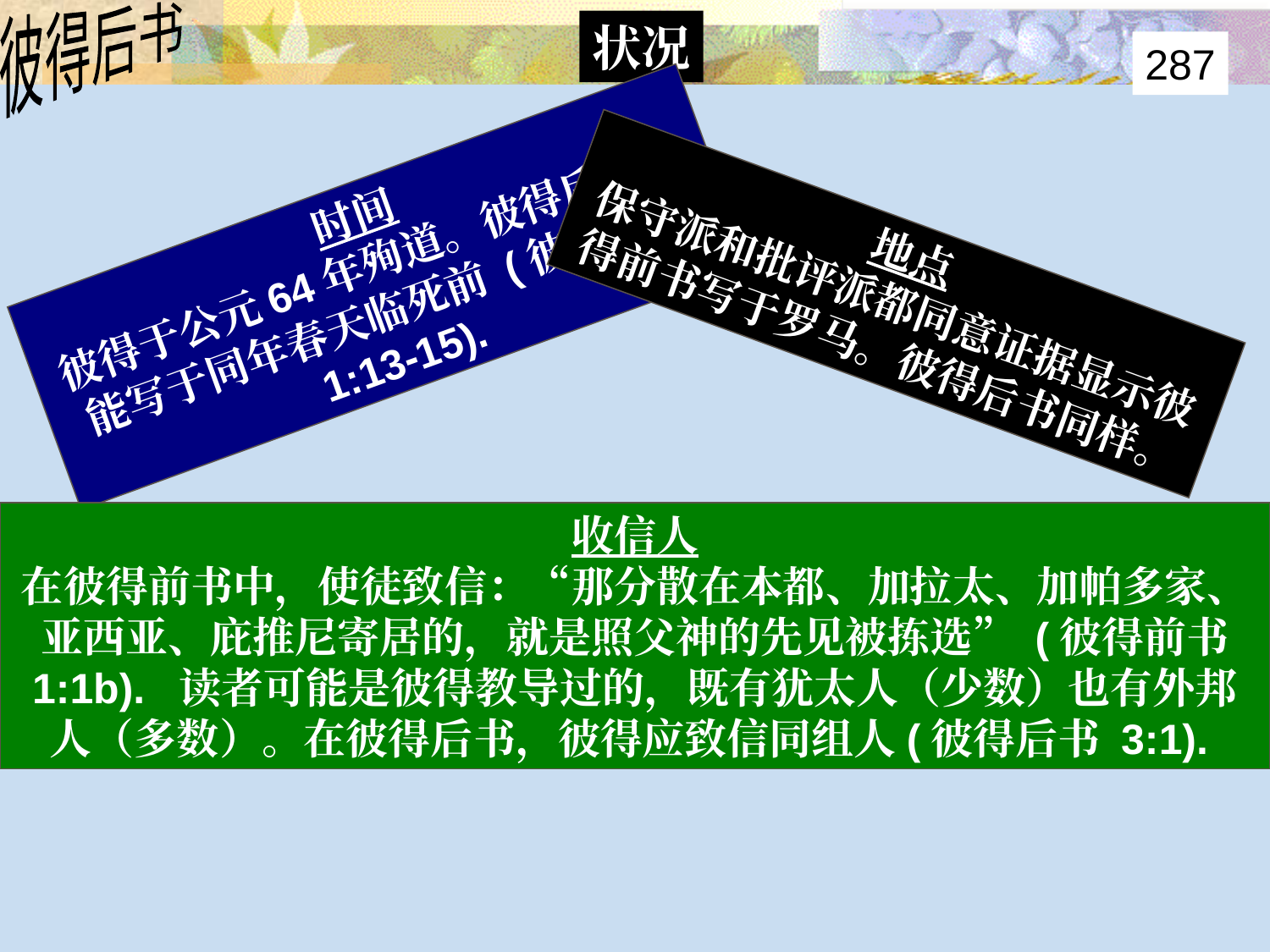

Circumstances 1
彼得后书
状况
287

时间
彼得于公元64年殉道。彼得后书可能写于同年春天临死前 (彼得后书 1:13-15).
地点
保守派和批评派都同意证据显示彼得前书写于罗马。彼得后书同样。
收信人
在彼得前书中，使徒致信：“那分散在本都、加拉太、加帕多家、亚西亚、庇推尼寄居的，就是照父神的先见被拣选” (彼得前书 1:1b).  读者可能是彼得教导过的，既有犹太人（少数）也有外邦人（多数）。在彼得后书，彼得应致信同组人(彼得后书 3:1).